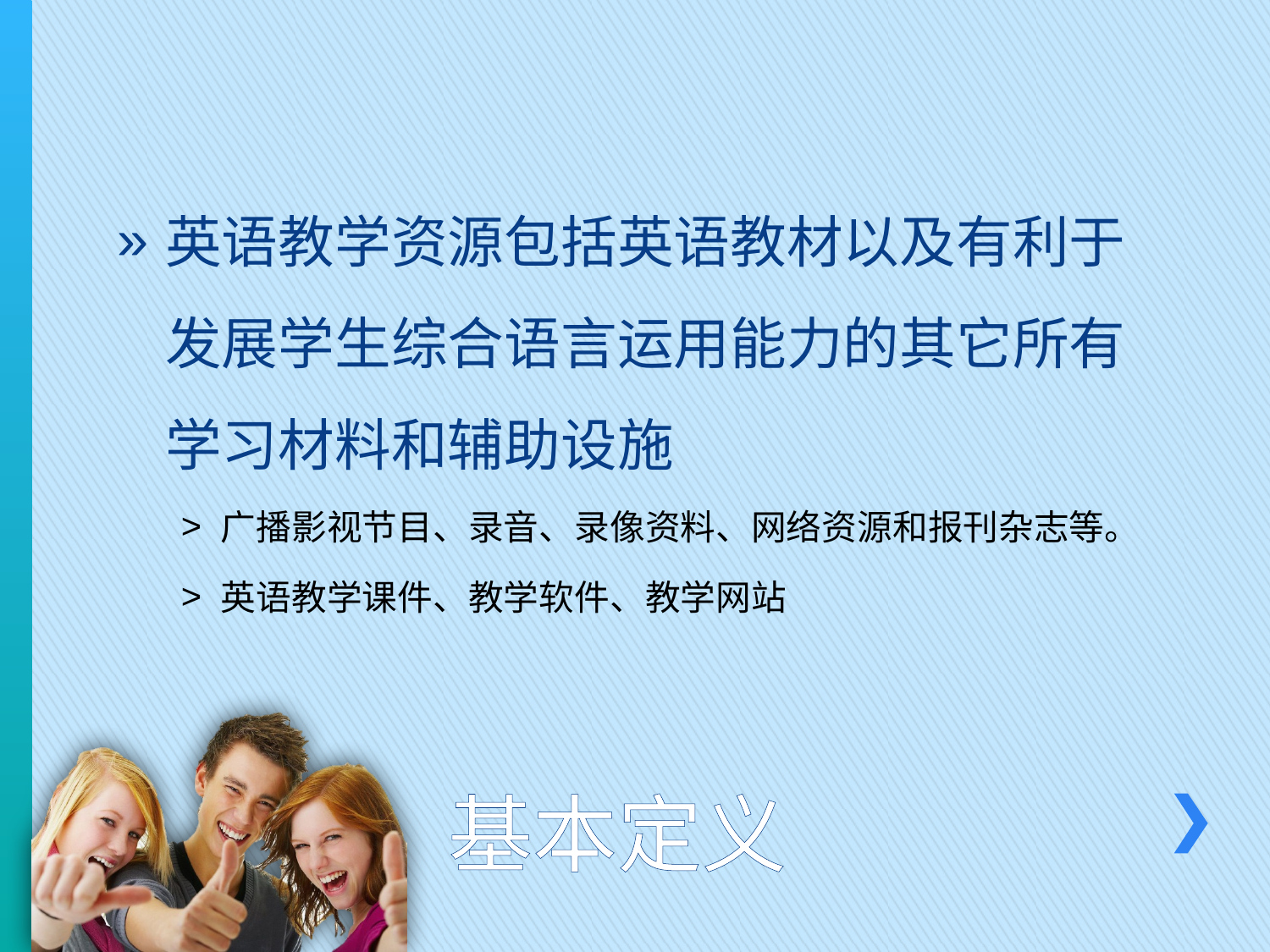

英语教学资源包括英语教材以及有利于发展学生综合语言运用能力的其它所有学习材料和辅助设施
广播影视节目、录音、录像资料、网络资源和报刊杂志等。
英语教学课件、教学软件、教学网站

# 基本定义